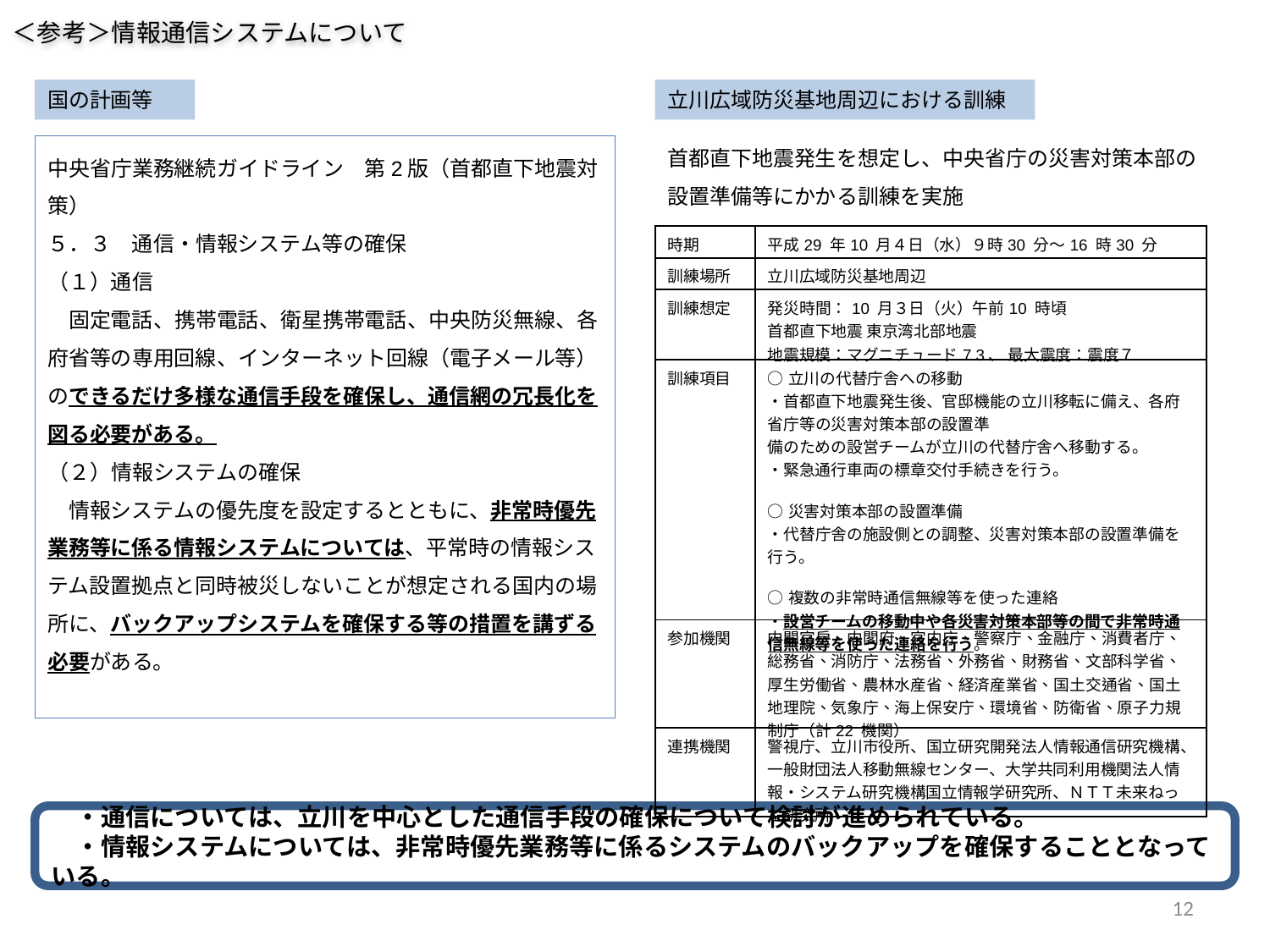

＜参考＞情報通信システムについて
国の計画等
立川広域防災基地周辺における訓練
首都直下地震発生を想定し、中央省庁の災害対策本部の設置準備等にかかる訓練を実施
中央省庁業務継続ガイドライン　第2版（首都直下地震対策）
５．３　通信・情報システム等の確保
（１）通信
　固定電話、携帯電話、衛星携帯電話、中央防災無線、各府省等の専用回線、インターネット回線（電子メール等）のできるだけ多様な通信手段を確保し、通信網の冗長化を図る必要がある。
（２）情報システムの確保
　情報システムの優先度を設定するとともに、非常時優先業務等に係る情報システムについては、平常時の情報システム設置拠点と同時被災しないことが想定される国内の場所に、バックアップシステムを確保する等の措置を講ずる必要がある。

| 時期 | 平成29 年10 月４日（水）９時30 分～16 時30 分 |
| --- | --- |
| 訓練場所 | 立川広域防災基地周辺 |
| 訓練想定 | 発災時間：10 月３日（火）午前10 時頃 首都直下地震 東京湾北部地震 地震規模：マグニチュード7.3、 最大震度：震度７ |
| 訓練項目 | ○立川の代替庁舎への移動 ・首都直下地震発生後、官邸機能の立川移転に備え、各府省庁等の災害対策本部の設置準 備のための設営チームが立川の代替庁舎へ移動する。 ・緊急通行車両の標章交付手続きを行う。 ○災害対策本部の設置準備 ・代替庁舎の施設側との調整、災害対策本部の設置準備を行う。 ○複数の非常時通信無線等を使った連絡 ・設営チームの移動中や各災害対策本部等の間で非常時通信無線等を使った連絡を行う。 |
| 参加機関 | 内閣官房、内閣府、宮内庁、警察庁、金融庁、消費者庁、総務省、消防庁、法務省、外務省、財務省、文部科学省、厚生労働省、農林水産省、経済産業省、国土交通省、国土地理院、気象庁、海上保安庁、環境省、防衛省、原子力規制庁（計22 機関） |
| 連携機関 | 警視庁、立川市役所、国立研究開発法人情報通信研究機構、一般財団法人移動無線センター、大学共同利用機関法人情報・システム研究機構国立情報学研究所、ＮＴＴ未来ねっと研究所 |
　・通信については、立川を中心とした通信手段の確保について検討が進められている。
　・情報システムについては、非常時優先業務等に係るシステムのバックアップを確保することとなっている。
12